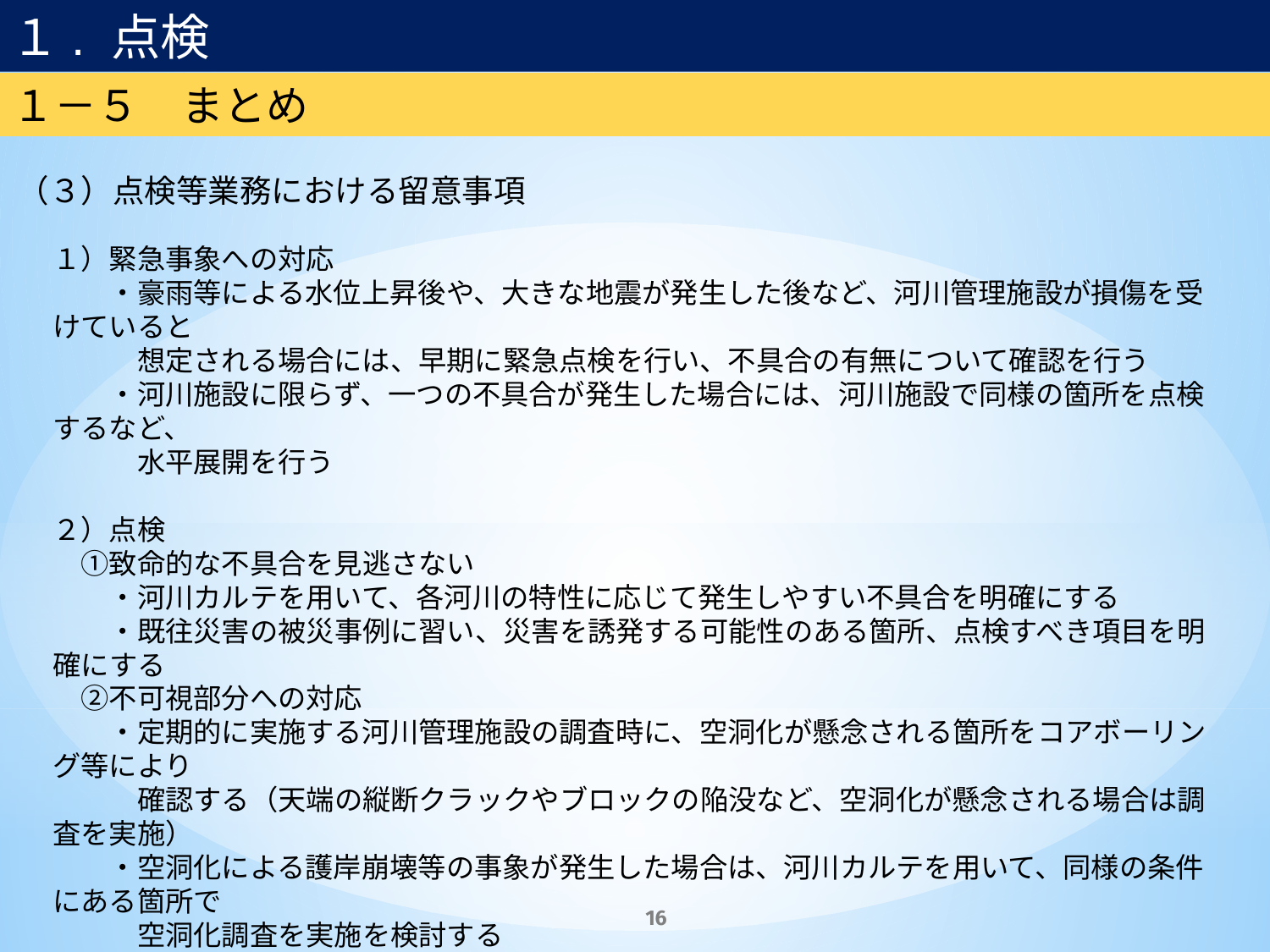

１. 点検
１－５　まとめ
（３）点検等業務における留意事項
１）緊急事象への対応
　　・豪雨等による水位上昇後や、大きな地震が発生した後など、河川管理施設が損傷を受けていると
　　　想定される場合には、早期に緊急点検を行い、不具合の有無について確認を行う
　　・河川施設に限らず、一つの不具合が発生した場合には、河川施設で同様の箇所を点検するなど、
　　　水平展開を行う

２）点検
　①致命的な不具合を見逃さない
　　・河川カルテを用いて、各河川の特性に応じて発生しやすい不具合を明確にする
　　・既往災害の被災事例に習い、災害を誘発する可能性のある箇所、点検すべき項目を明確にする
　②不可視部分への対応
　　・定期的に実施する河川管理施設の調査時に、空洞化が懸念される箇所をコアボーリング等により
　　　確認する（天端の縦断クラックやブロックの陥没など、空洞化が懸念される場合は調査を実施）
　　・空洞化による護岸崩壊等の事象が発生した場合は、河川カルテを用いて、同様の条件にある箇所で
　　　空洞化調査を実施を検討する
　　・新築堤防や堤防沈下の兆候がある河川について、堤防高の確認を実施
16